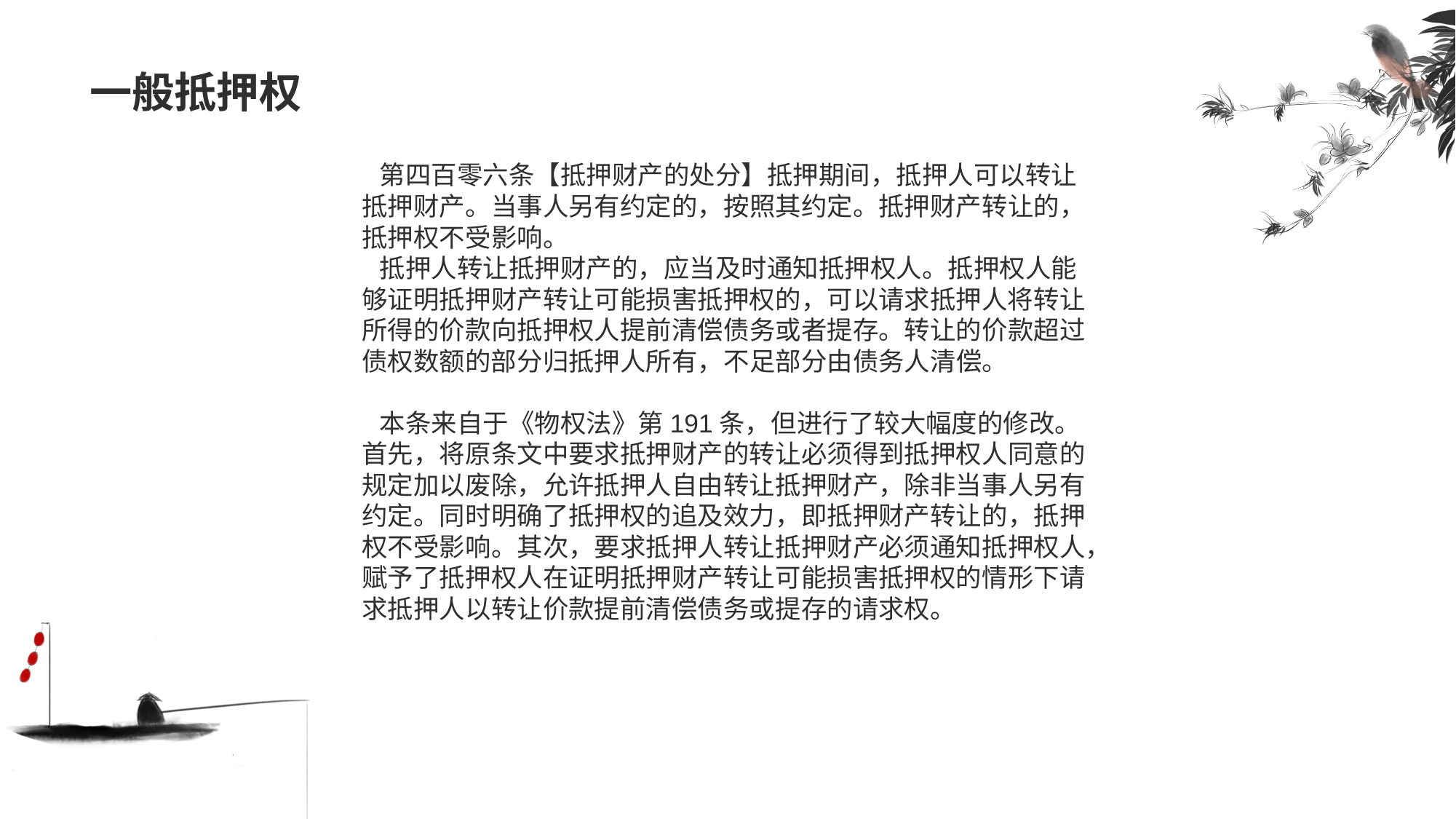

# 一般抵押权

  第四百零六条【抵押财产的处分】抵押期间，抵押人可以转让抵押财产。当事人另有约定的，按照其约定。抵押财产转让的，抵押权不受影响。
  抵押人转让抵押财产的，应当及时通知抵押权人。抵押权人能够证明抵押财产转让可能损害抵押权的，可以请求抵押人将转让所得的价款向抵押权人提前清偿债务或者提存。转让的价款超过债权数额的部分归抵押人所有，不足部分由债务人清偿。

  本条来自于《物权法》第191条，但进行了较大幅度的修改。首先，将原条文中要求抵押财产的转让必须得到抵押权人同意的规定加以废除，允许抵押人自由转让抵押财产，除非当事人另有约定。同时明确了抵押权的追及效力，即抵押财产转让的，抵押权不受影响。其次，要求抵押人转让抵押财产必须通知抵押权人，赋予了抵押权人在证明抵押财产转让可能损害抵押权的情形下请求抵押人以转让价款提前清偿债务或提存的请求权。
124